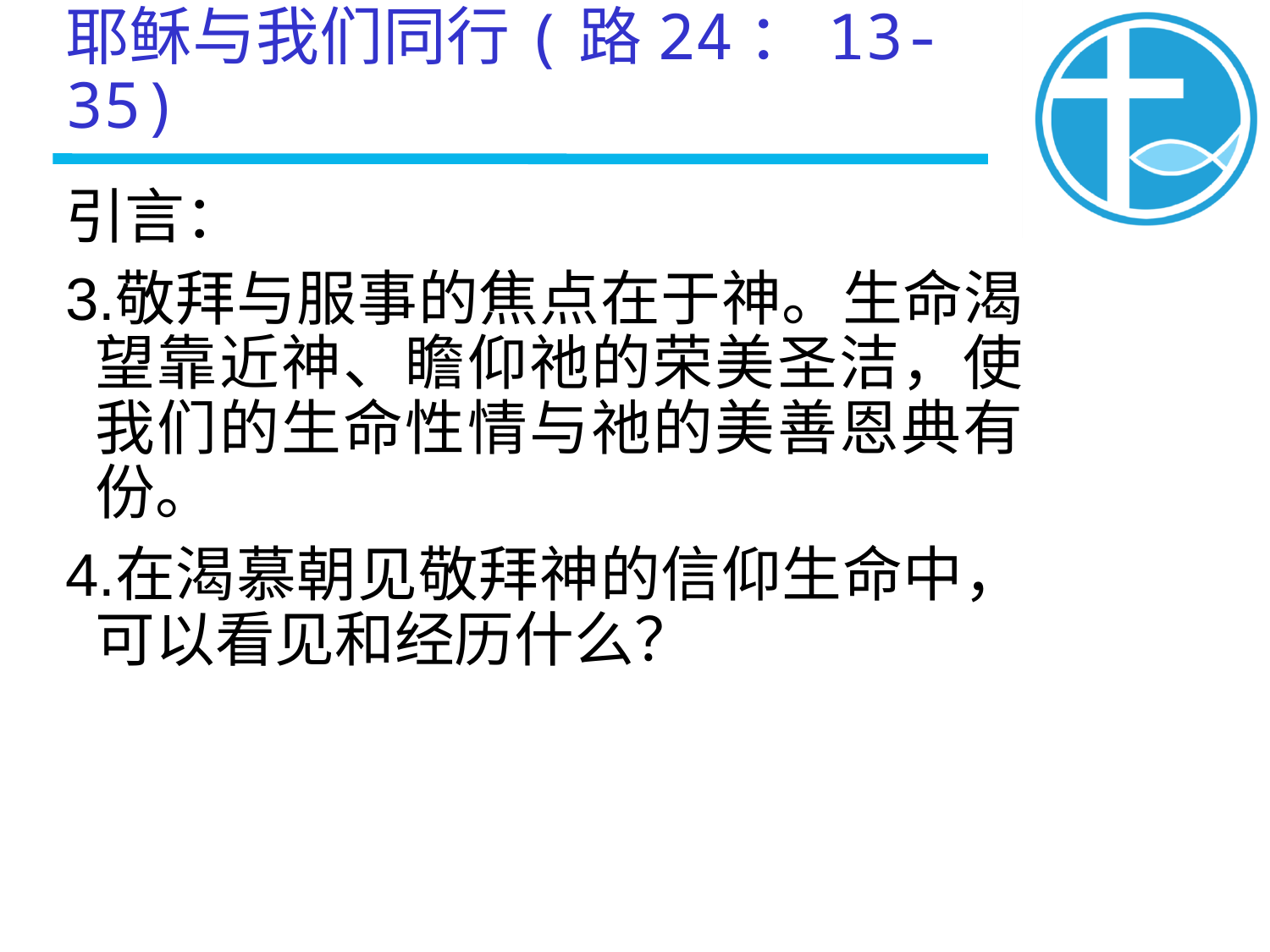

耶稣与我们同行(路24：13-35)
引言：
敬拜与服事的焦点在于神。生命渴望靠近神、瞻仰祂的荣美圣洁，使我们的生命性情与祂的美善恩典有份。
在渴慕朝见敬拜神的信仰生命中，可以看见和经历什么？